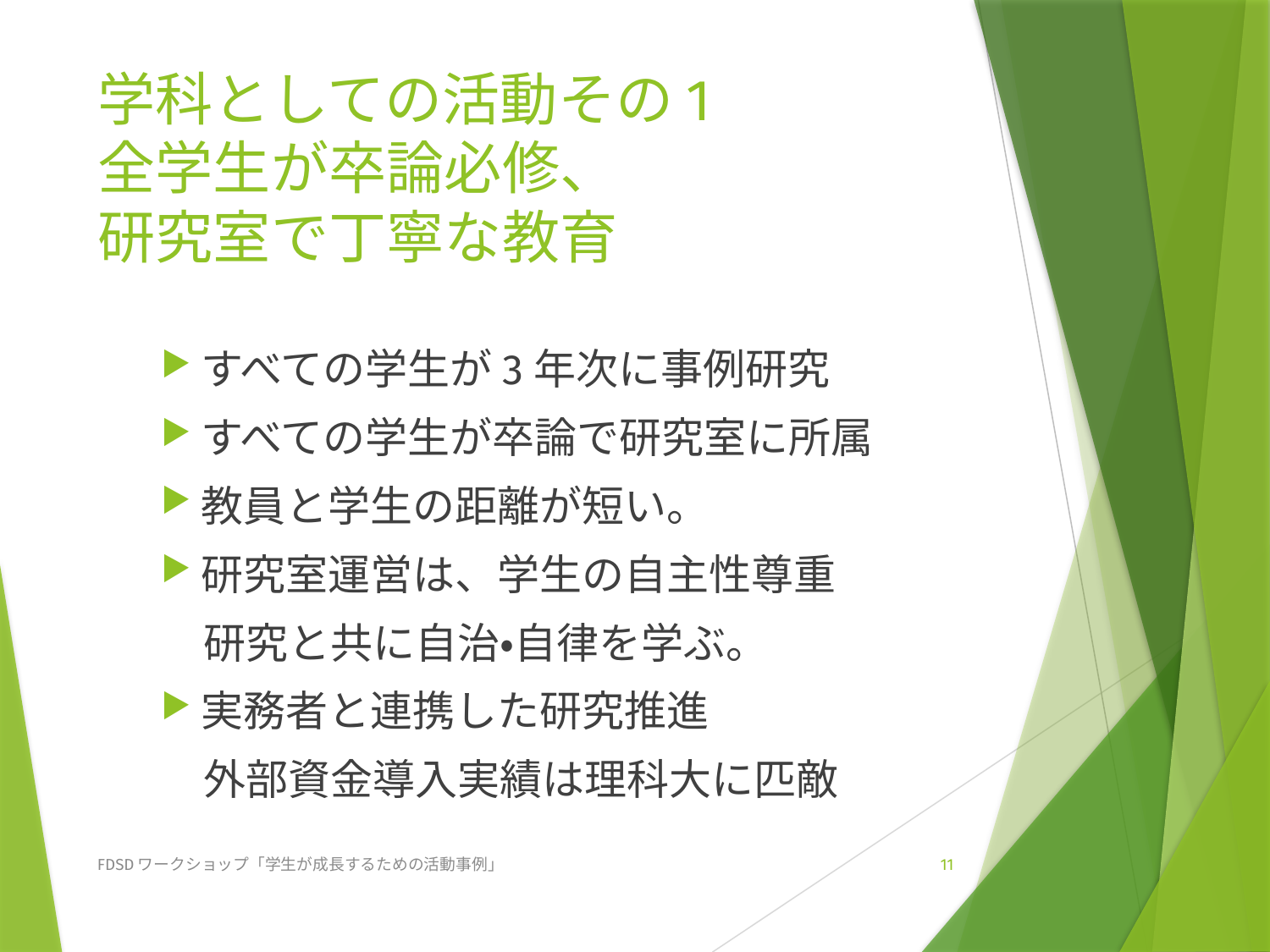

# 学科としての活動その1 全学生が卒論必修、 研究室で丁寧な教育
すべての学生が3年次に事例研究
すべての学生が卒論で研究室に所属
教員と学生の距離が短い。
研究室運営は、学生の自主性尊重
　研究と共に自治・自律を学ぶ。
実務者と連携した研究推進
　外部資金導入実績は理科大に匹敵

FDSDワークショップ「学生が成長するための活動事例」
11